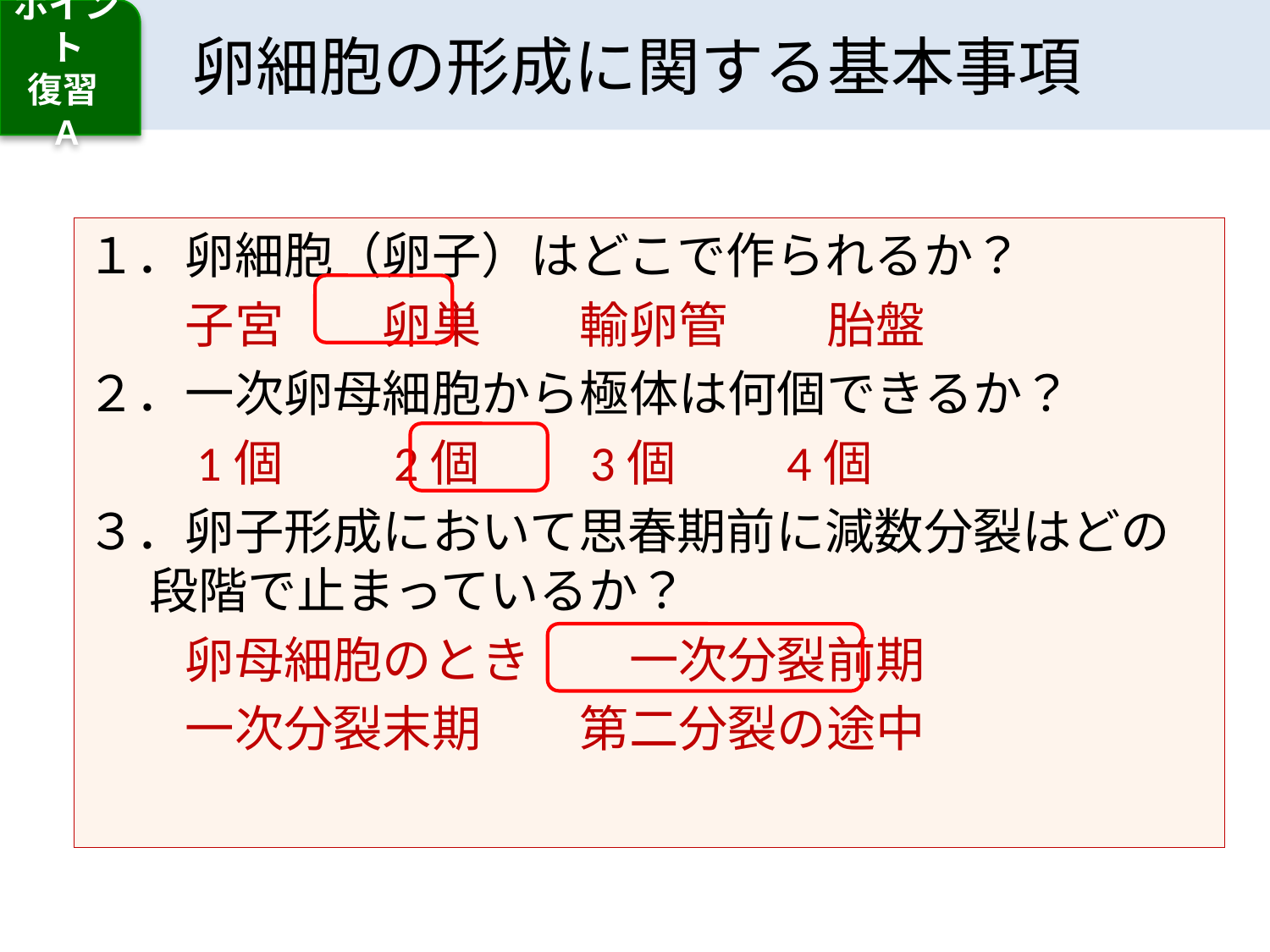

# 卵細胞の形成に関する基本事項
ポイント
復習
A
１．卵細胞（卵子）はどこで作られるか？
　　子宮　　卵巣　　輸卵管　　胎盤
２．一次卵母細胞から極体は何個できるか？
　　1個　　2個　　3個　　4個
３．卵子形成において思春期前に減数分裂はどの段階で止まっているか？
　　卵母細胞のとき　　一次分裂前期
　　一次分裂末期　　第二分裂の途中